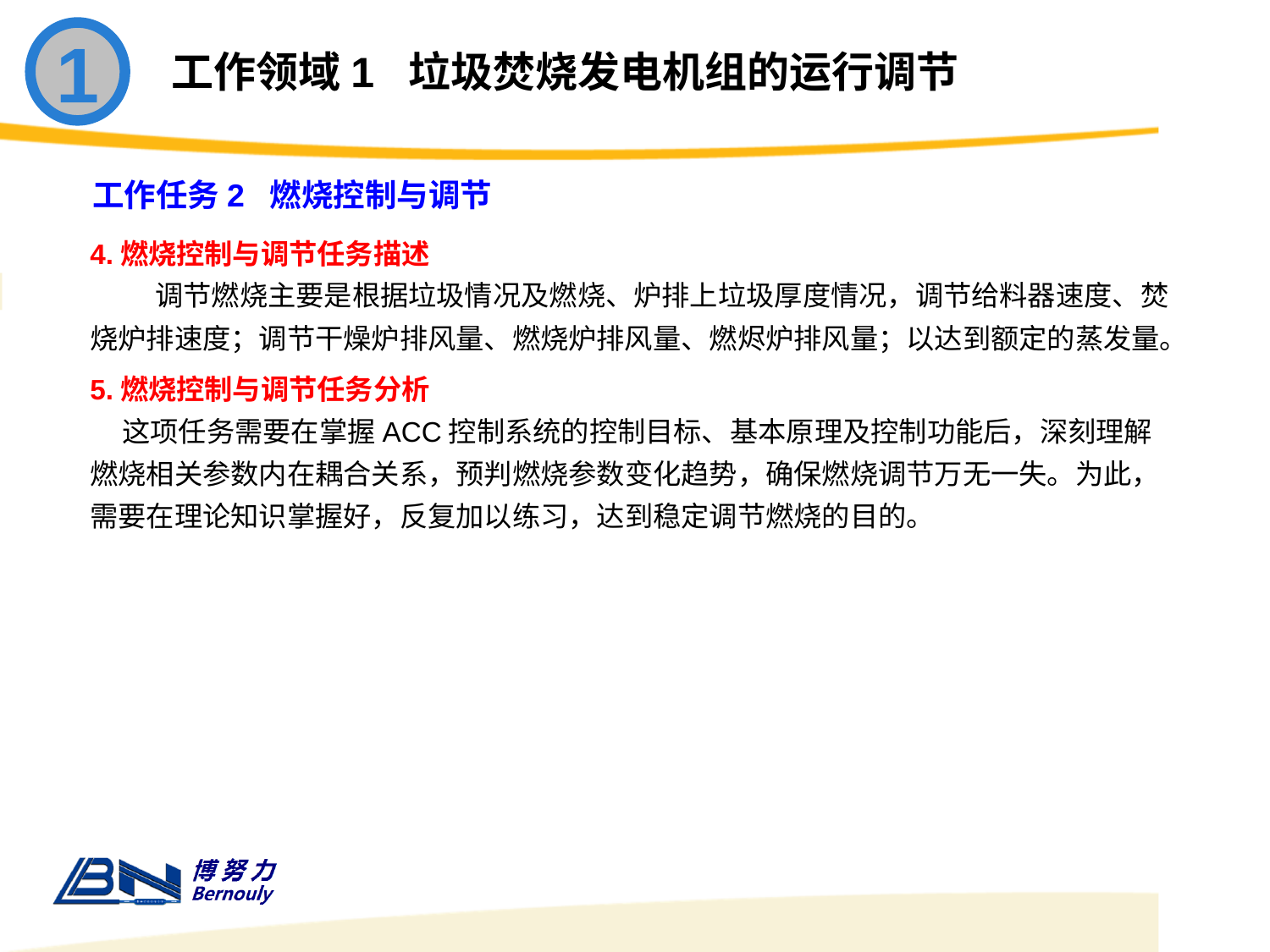

1
工作领域1  垃圾焚烧发电机组的运行调节
工作任务2  燃烧控制与调节
4.燃烧控制与调节任务描述
        调节燃烧主要是根据垃圾情况及燃烧、炉排上垃圾厚度情况，调节给料器速度、焚烧炉排速度；调节干燥炉排风量、燃烧炉排风量、燃烬炉排风量；以达到额定的蒸发量。
5.燃烧控制与调节任务分析
    这项任务需要在掌握ACC控制系统的控制目标、基本原理及控制功能后，深刻理解燃烧相关参数内在耦合关系，预判燃烧参数变化趋势，确保燃烧调节万无一失。为此，需要在理论知识掌握好，反复加以练习，达到稳定调节燃烧的目的。